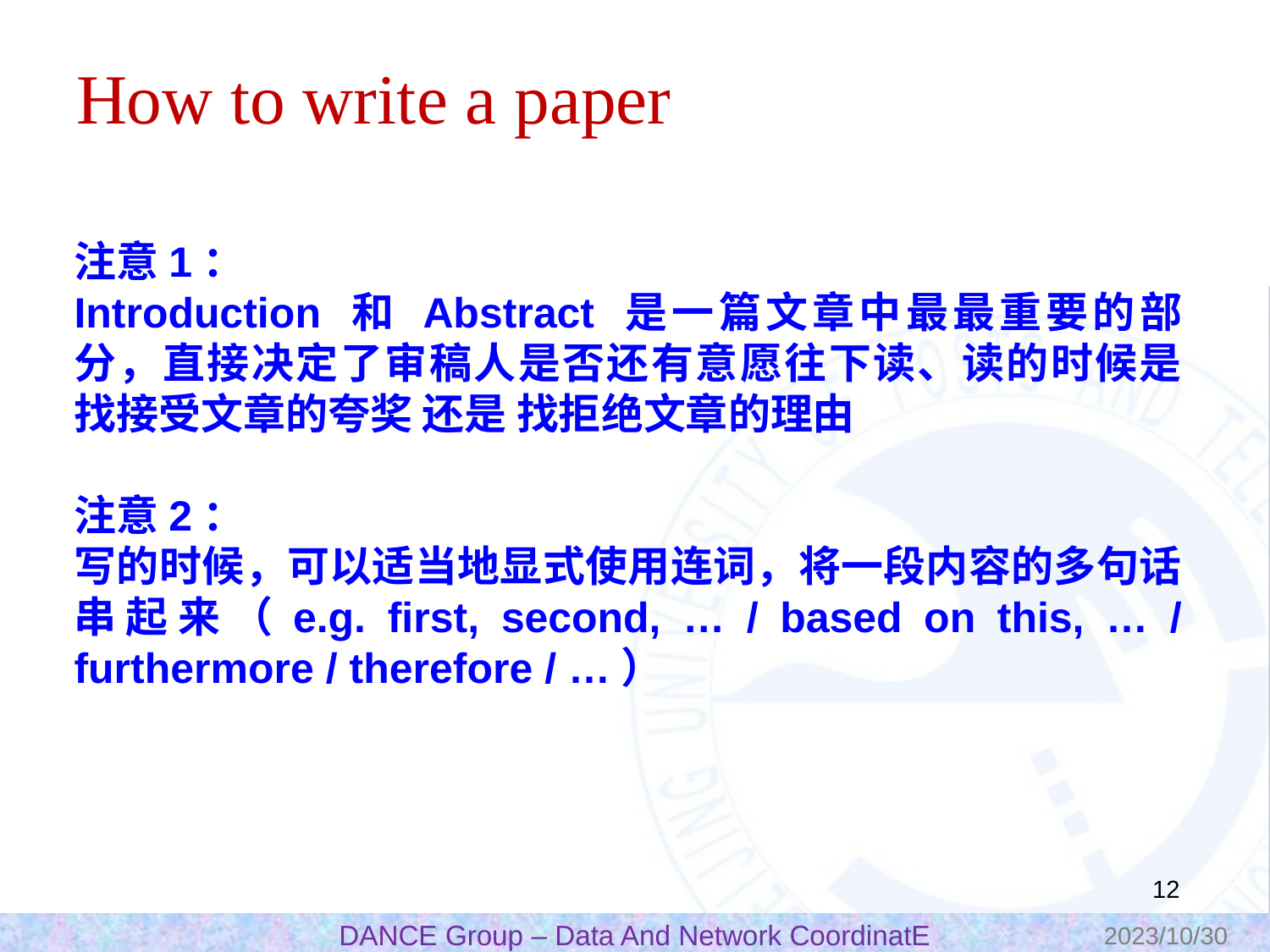

# How to write a paper
注意1：
Introduction 和 Abstract 是一篇文章中最最重要的部分，直接决定了审稿人是否还有意愿往下读、读的时候是 找接受文章的夸奖 还是 找拒绝文章的理由

注意2：
写的时候，可以适当地显式使用连词，将一段内容的多句话串起来（e.g. first, second, … / based on this, … / furthermore / therefore / …）
12
2023/10/30